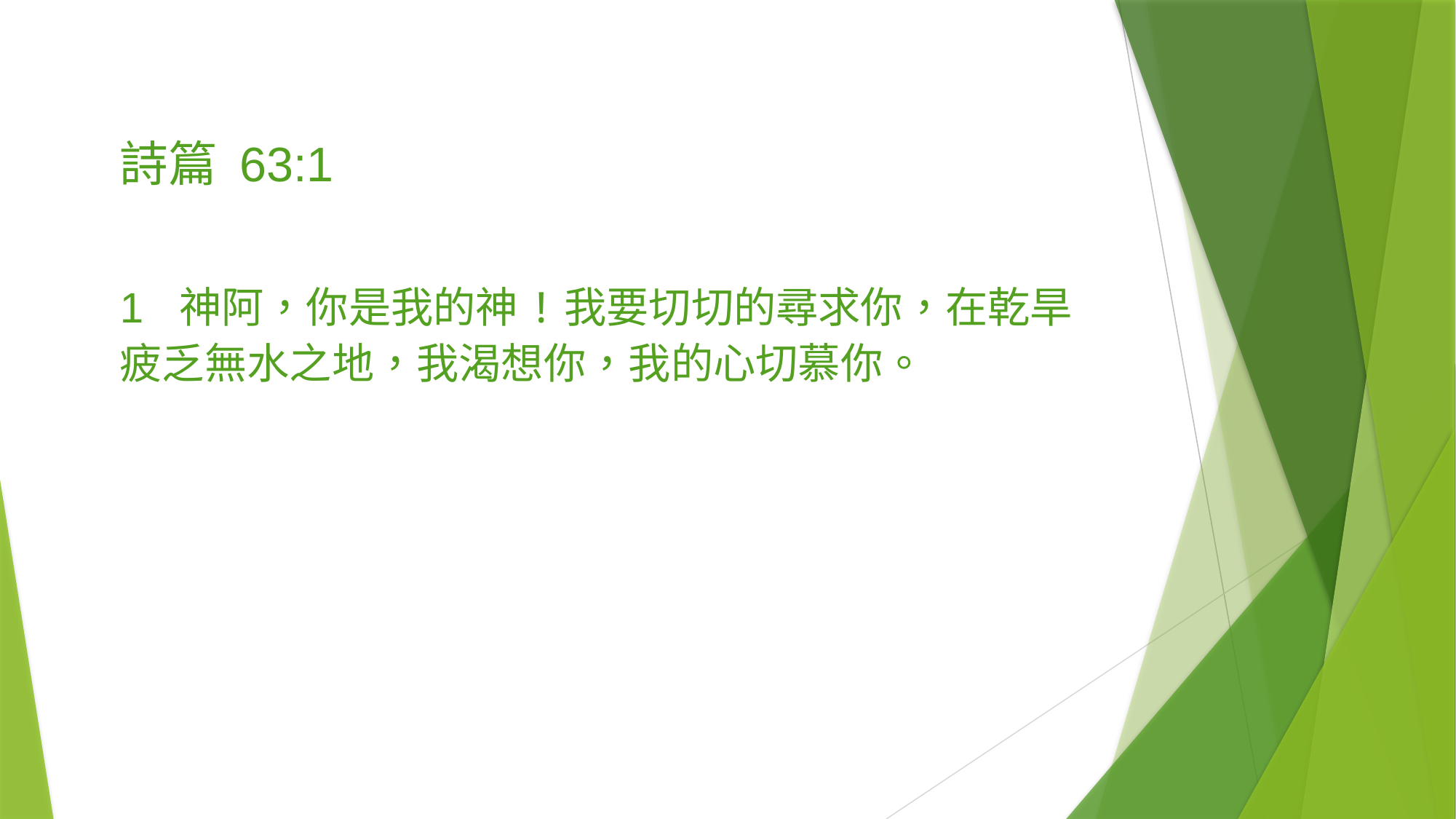

詩篇 63:1

1 神阿，你是我的神!我要切切的尋求你，在乾旱疲乏無水之地，我渴想你，我的心切慕你。